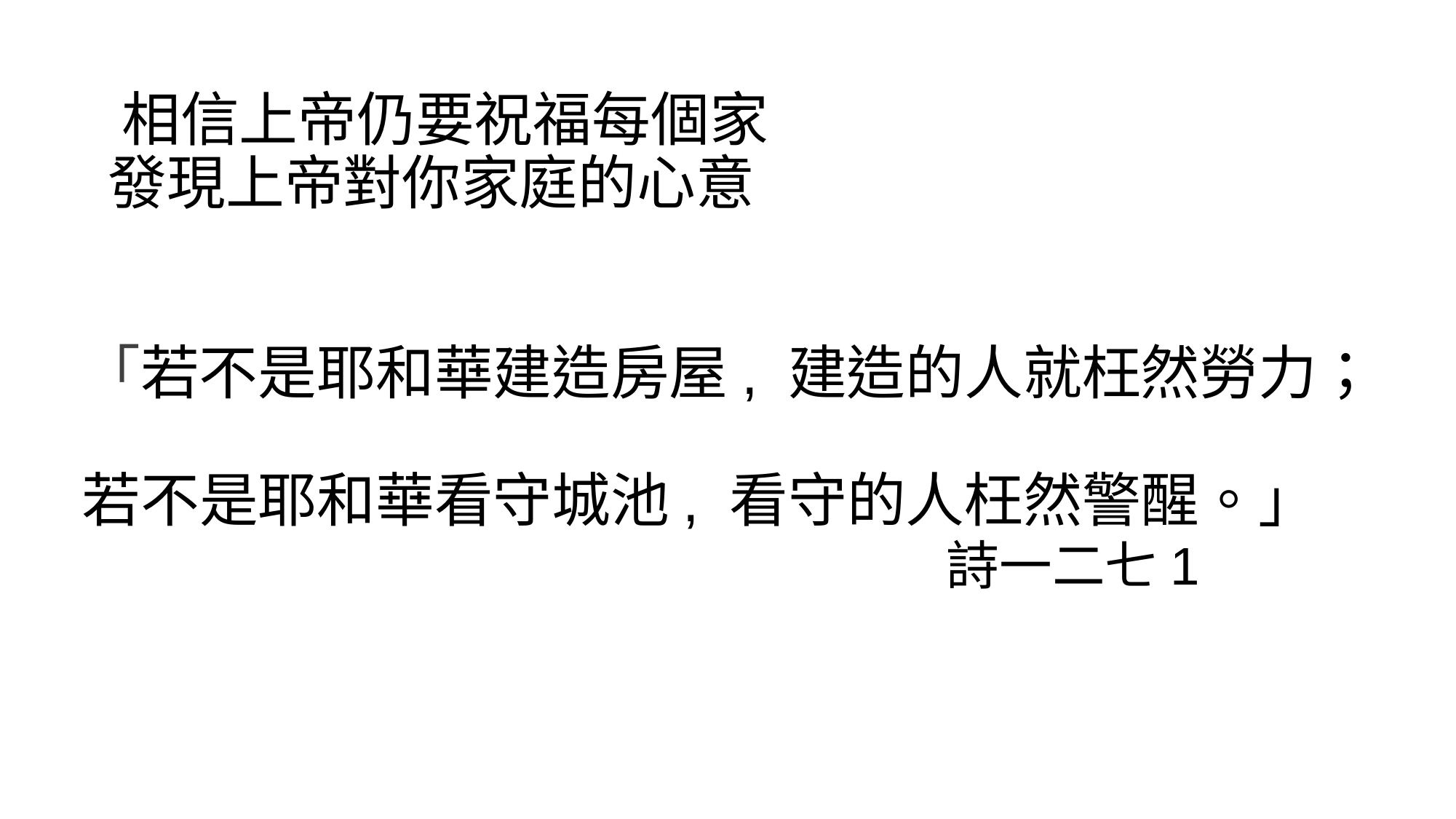

# 相信上帝仍要祝福每個家 發現上帝對你家庭的心意 「若不是耶和華建造房屋, 建造的人就枉然勞力； 若不是耶和華看守城池, 看守的人枉然警醒。」 詩一二七1